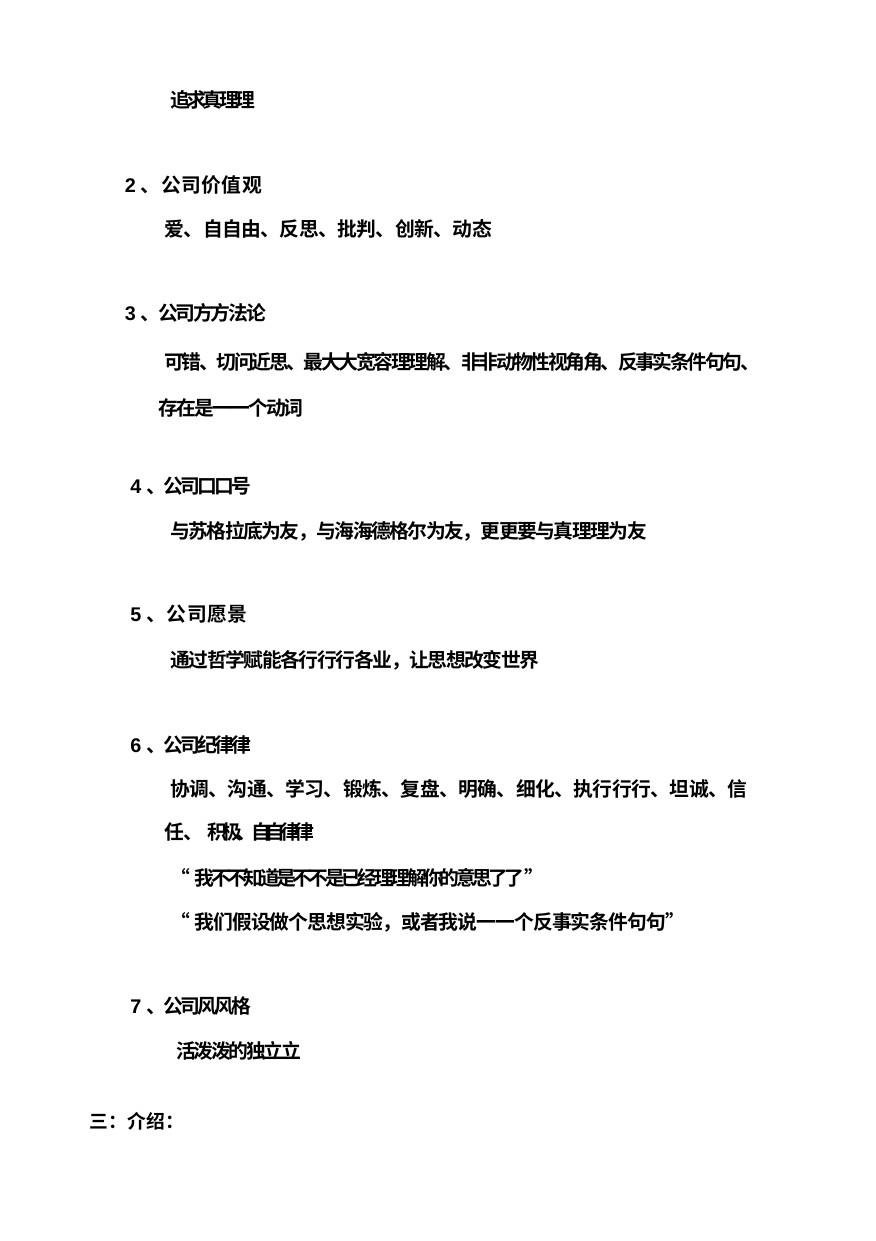

追求真理理

2、公司价值观
爱、⾃自由、反思、批判、创新、动态

3、公司⽅方法论
可错、切问近思、最⼤大宽容理理解、⾮非动物性视⻆角、反事实条件句句、 存在是⼀一个动词

4、公司⼝口号
与苏格拉底为友，与海海德格尔为友，更更要与真理理为友

5、公司愿景
通过哲学赋能各⾏行行各业，让思想改变世界

6、公司纪律律
协调、沟通、学习、锻炼、复盘、明确、细化、执⾏行行、坦诚、信任、 积极、⾃自律律
“我不不知道是不不是已经理理解你的意思了了”
“我们假设做个思想实验，或者我说⼀一个反事实条件句句”

7、公司⻛风格
活泼泼的独⽴立

三：介绍：